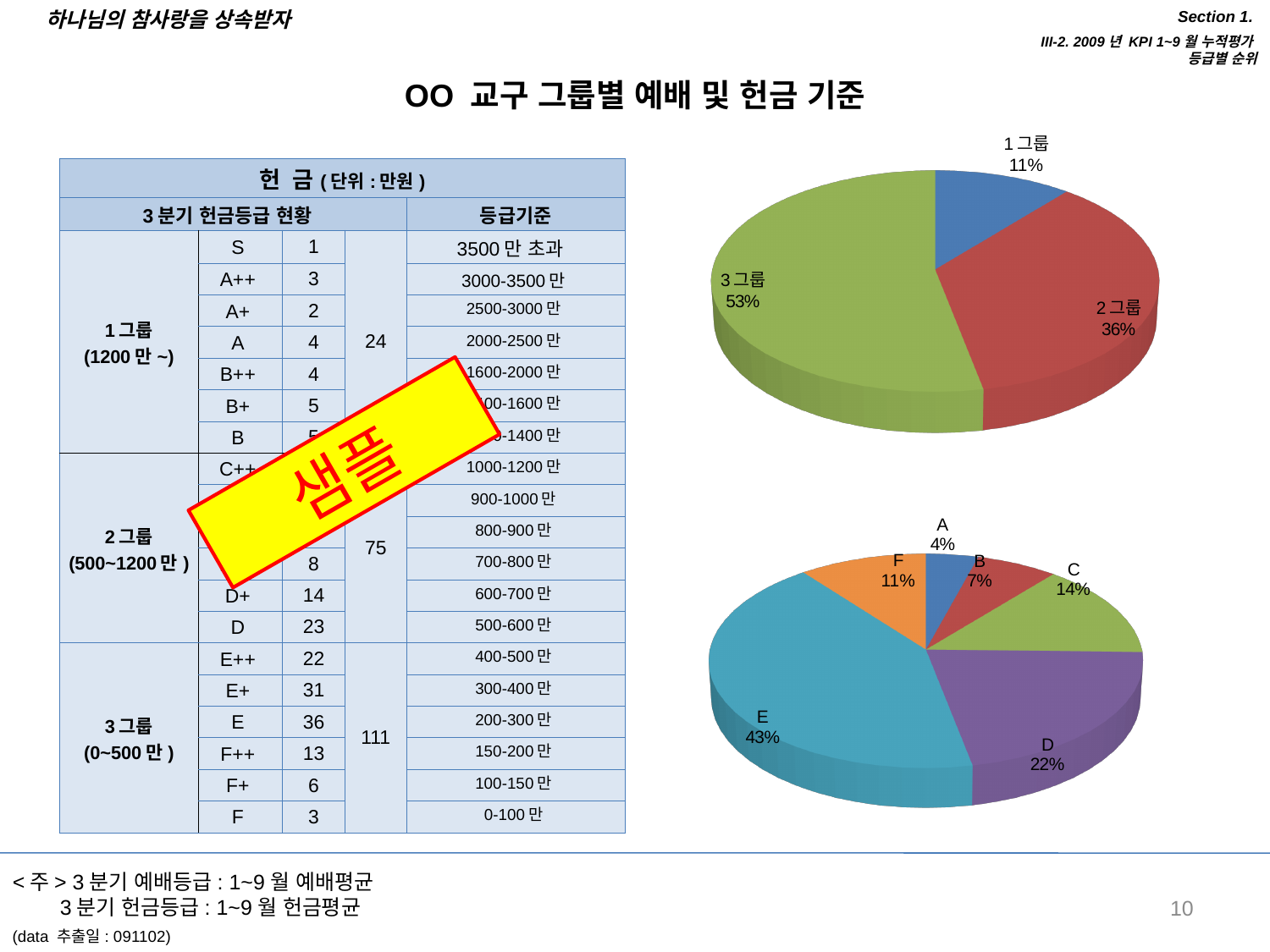

하나님의 참사랑을 상속받자
Section 1.
III-2. 2009년 KPI 1~9월 누적평가
등급별 순위
OO 교구 그룹별 예배 및 헌금 기준

[unsupported chart]

| 헌 금(단위:만원) |  |  |  |  |
| --- | --- | --- | --- | --- |
| 3분기 헌금등급 현황 |  |  |  | 등급기준 |
| 1그룹 (1200만~) | S | 1 | 24 | 3500만 초과 |
|  | A++ | 3 |  | 3000-3500만 |
|  | A+ | 2 |  | 2500-3000만 |
|  | A | 4 |  | 2000-2500만 |
|  | B++ | 4 |  | 1600-2000만 |
|  | B+ | 5 |  | 1400-1600만 |
|  | B | 5 |  | 1200-1400만 |
| 2그룹 (500~1200만) | C++ | 11 | 75 | 1000-1200만 |
|  | C+ | 5 |  | 900-1000만 |
|  | C | 14 |  | 800-900만 |
|  | D++ | 8 |  | 700-800만 |
|  | D+ | 14 |  | 600-700만 |
|  | D | 23 |  | 500-600만 |
| 3그룹 (0~500만) | E++ | 22 | 111 | 400-500만 |
|  | E+ | 31 |  | 300-400만 |
|  | E | 36 |  | 200-300만 |
|  | F++ | 13 |  | 150-200만 |
|  | F+ | 6 |  | 100-150만 |
|  | F | 3 |  | 0-100만 |
샘플

[unsupported chart]

<주> 3분기 예배등급: 1~9월 예배평균
        3분기 헌금등급: 1~9월 헌금평균
10
(data 추출일: 091102)